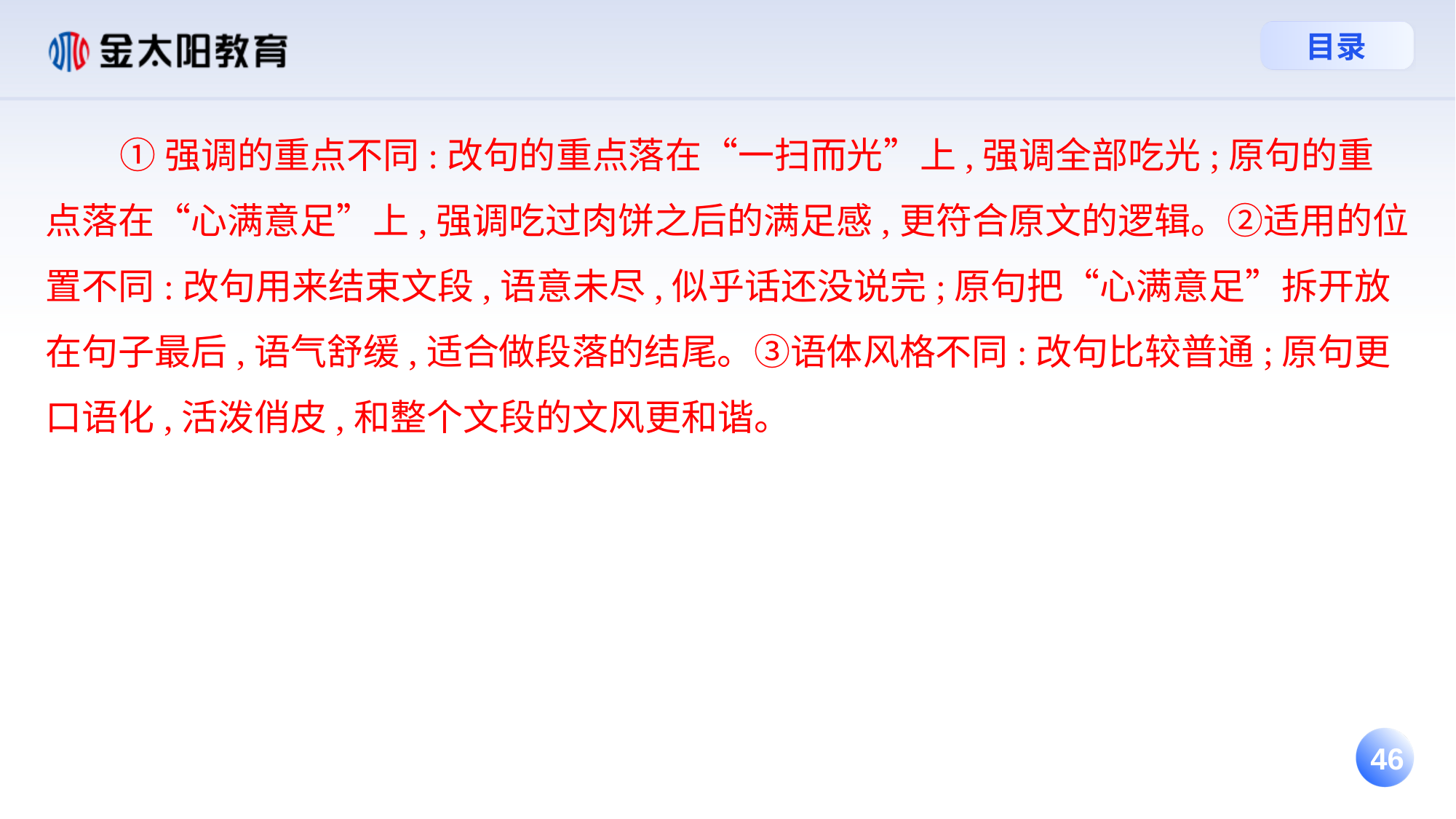

①强调的重点不同:改句的重点落在“一扫而光”上,强调全部吃光;原句的重点落在“心满意足”上,强调吃过肉饼之后的满足感,更符合原文的逻辑。②适用的位置不同:改句用来结束文段,语意未尽,似乎话还没说完;原句把“心满意足”拆开放在句子最后,语气舒缓,适合做段落的结尾。③语体风格不同:改句比较普通;原句更口语化,活泼俏皮,和整个文段的文风更和谐。